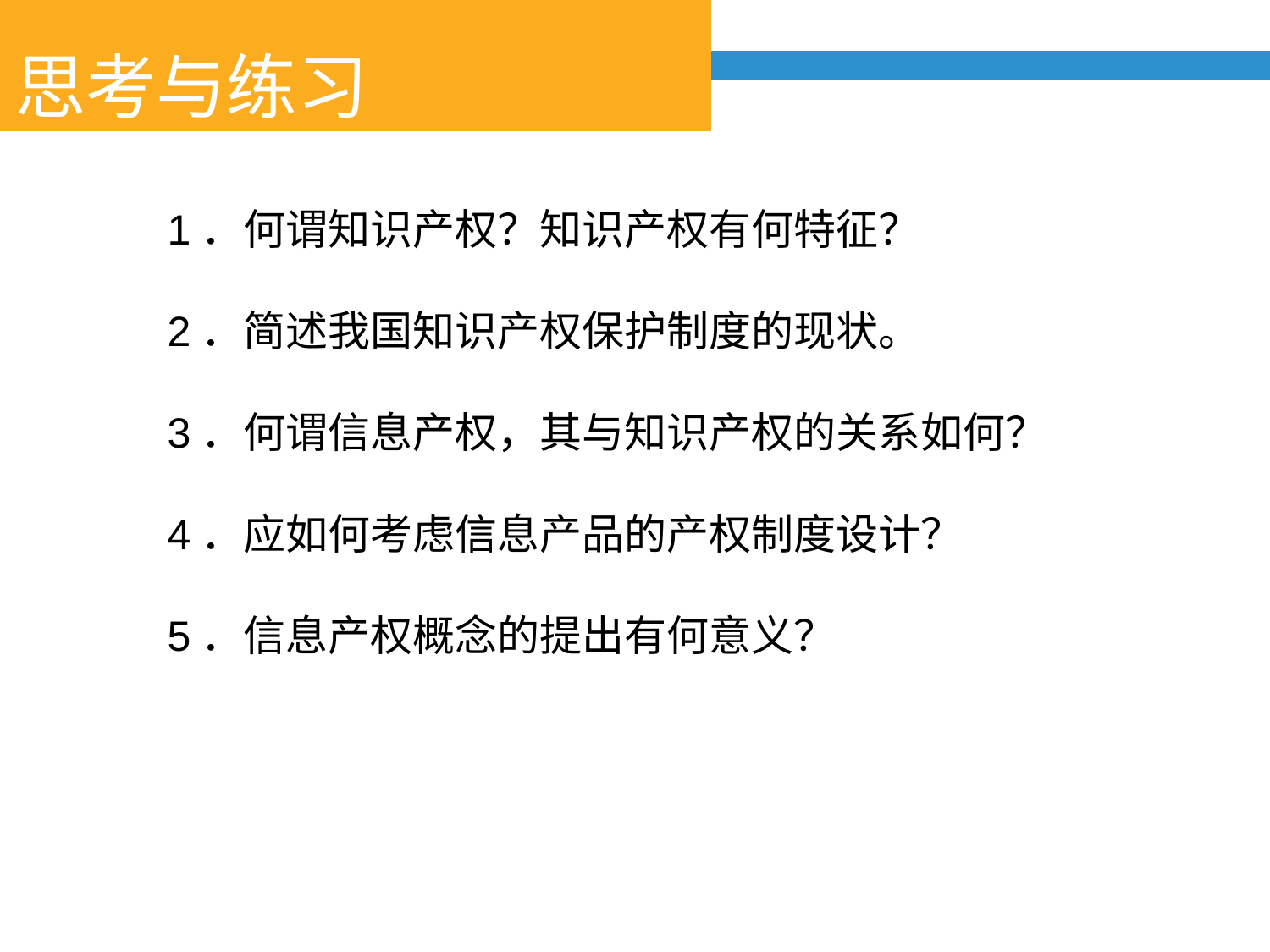

思考与练习
1．何谓知识产权？知识产权有何特征？

2．简述我国知识产权保护制度的现状。

3．何谓信息产权，其与知识产权的关系如何？

4．应如何考虑信息产品的产权制度设计？

5．信息产权概念的提出有何意义？